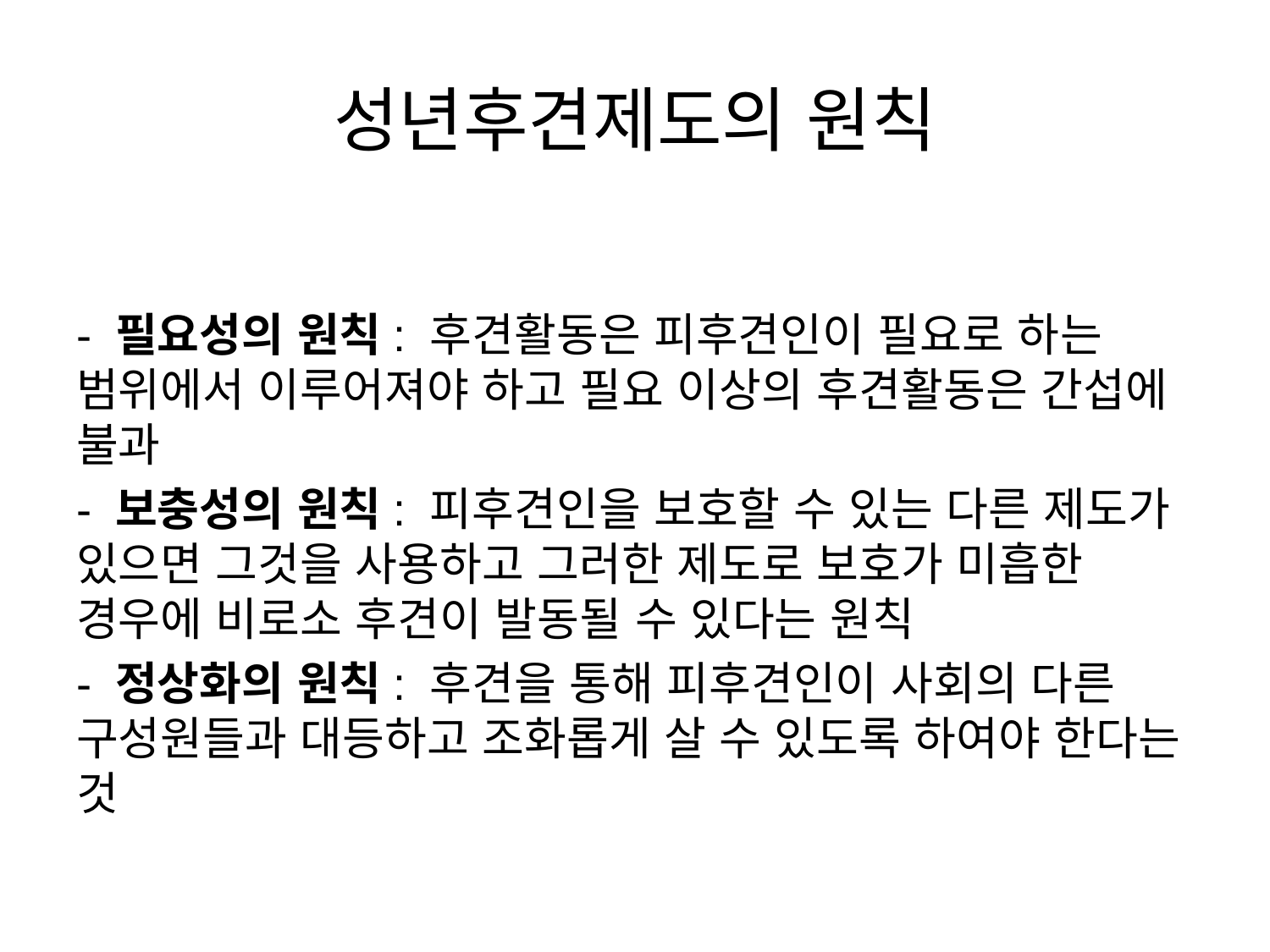

# 성년후견제도의 원칙

- 필요성의 원칙: 후견활동은 피후견인이 필요로 하는 범위에서 이루어져야 하고 필요 이상의 후견활동은 간섭에 불과
- 보충성의 원칙: 피후견인을 보호할 수 있는 다른 제도가 있으면 그것을 사용하고 그러한 제도로 보호가 미흡한 경우에 비로소 후견이 발동될 수 있다는 원칙
- 정상화의 원칙: 후견을 통해 피후견인이 사회의 다른 구성원들과 대등하고 조화롭게 살 수 있도록 하여야 한다는 것